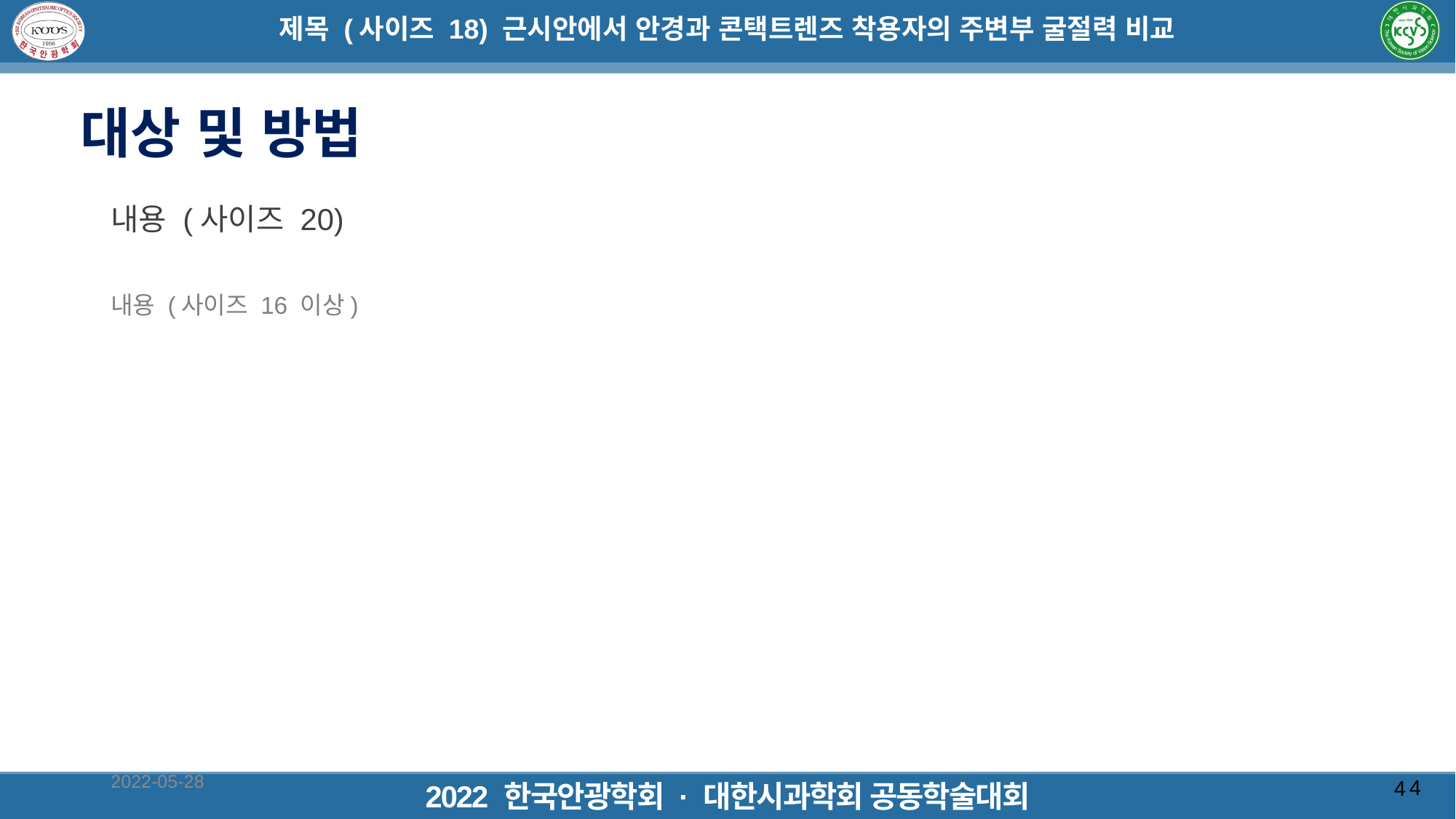

제목 (사이즈 18) 근시안에서 안경과 콘택트렌즈 착용자의 주변부 굴절력 비교
# 대상 및 방법
내용 (사이즈 20)

내용 (사이즈 16 이상)

4